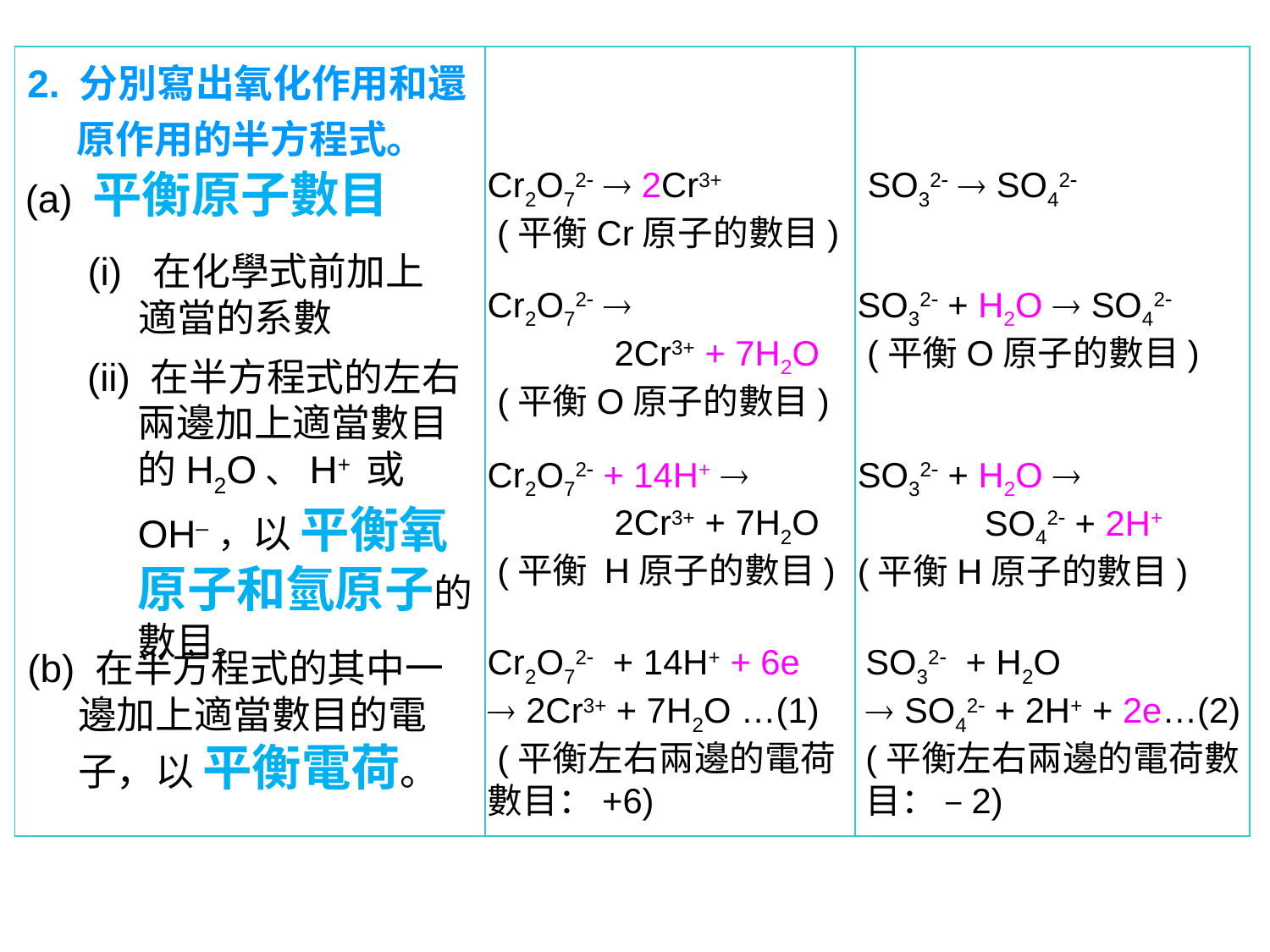

| 2. 分別寫出氧化作用和還原作用的半方程式。 |  |  |
| --- | --- | --- |
Cr2O72− → 2Cr3+
 (平衡Cr原子的數目)
SO32− → SO42−
(a) 平衡原子數目
(i)  在化學式前加上適當的系數
Cr2O72− →
	2Cr3+ + 7H2O
 (平衡O原子的數目)
SO32− + H2O → SO42−
 (平衡O原子的數目)
(ii) 在半方程式的左右兩邊加上適當數目的H2O、H+ 或OH–，以 平衡氧原子和氫原子的數目。
Cr2O72− + 14H+ →
	2Cr3+ + 7H2O
 (平衡 H原子的數目)
SO32− + H2O →
	SO42− + 2H+
(平衡H原子的數目)
Cr2O72−  + 14H+ + 6e
→ 2Cr3+ + 7H2O …(1)
 (平衡左右兩邊的電荷數目：+6)
SO32−  + H2O
→ SO42− + 2H+ + 2e…(2)
(平衡左右兩邊的電荷數目： –2)
(b) 在半方程式的其中一邊加上適當數目的電子，以 平衡電荷。